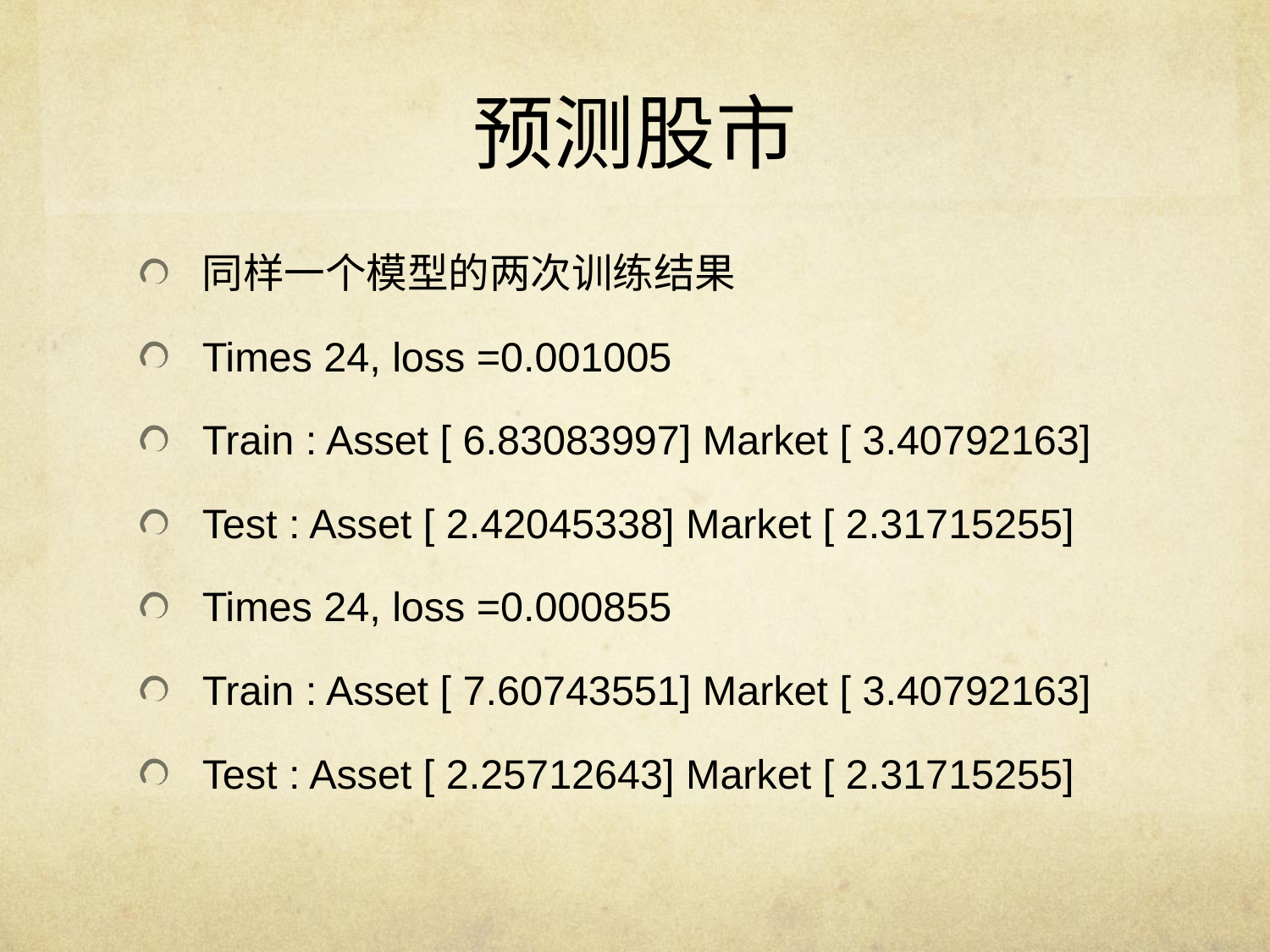

# 预测股市
同样一个模型的两次训练结果
Times 24, loss =0.001005
Train : Asset [ 6.83083997] Market [ 3.40792163]
Test : Asset [ 2.42045338] Market [ 2.31715255]
Times 24, loss =0.000855
Train : Asset [ 7.60743551] Market [ 3.40792163]
Test : Asset [ 2.25712643] Market [ 2.31715255]